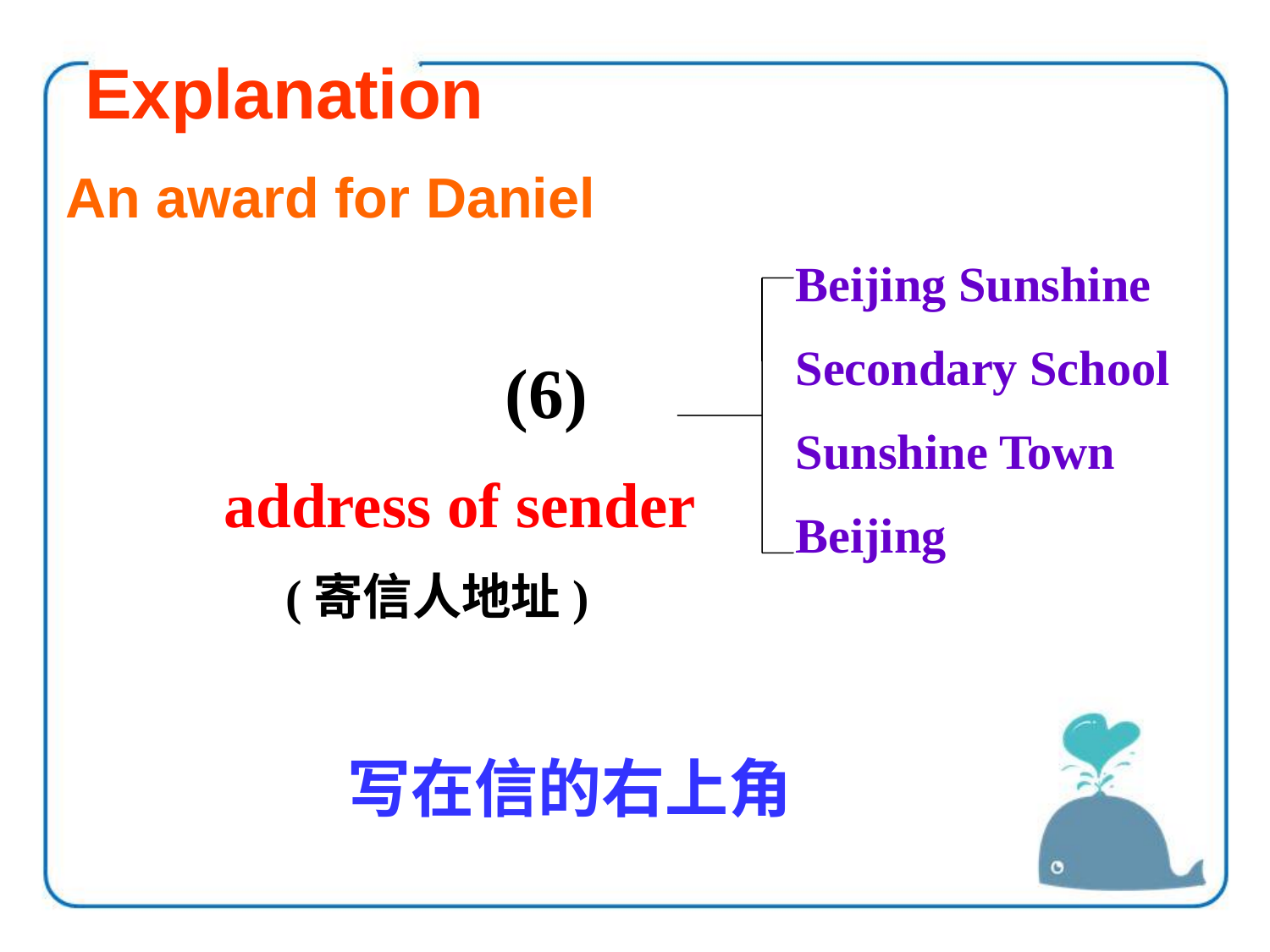

Explanation
An award for Daniel
Beijing Sunshine
Secondary School
Sunshine Town
Beijing

                (6)
address of sender
     (寄信人地址)

写在信的右上角